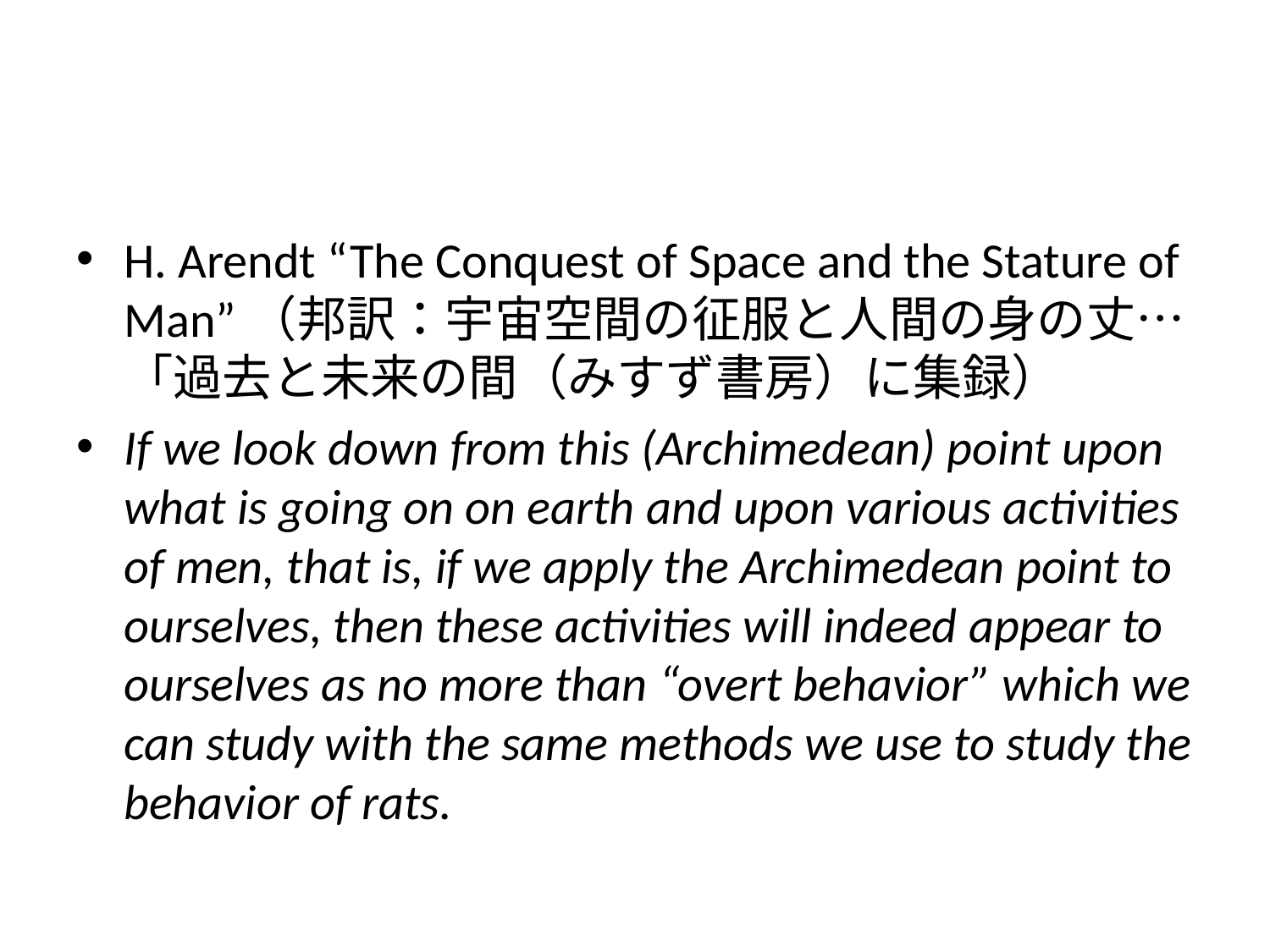

#
H. Arendt “The Conquest of Space and the Stature of Man”（邦訳：宇宙空間の征服と人間の身の丈…「過去と未来の間（みすず書房）に集録）
If we look down from this (Archimedean) point upon what is going on on earth and upon various activities of men, that is, if we apply the Archimedean point to ourselves, then these activities will indeed appear to ourselves as no more than “overt behavior” which we can study with the same methods we use to study the behavior of rats.